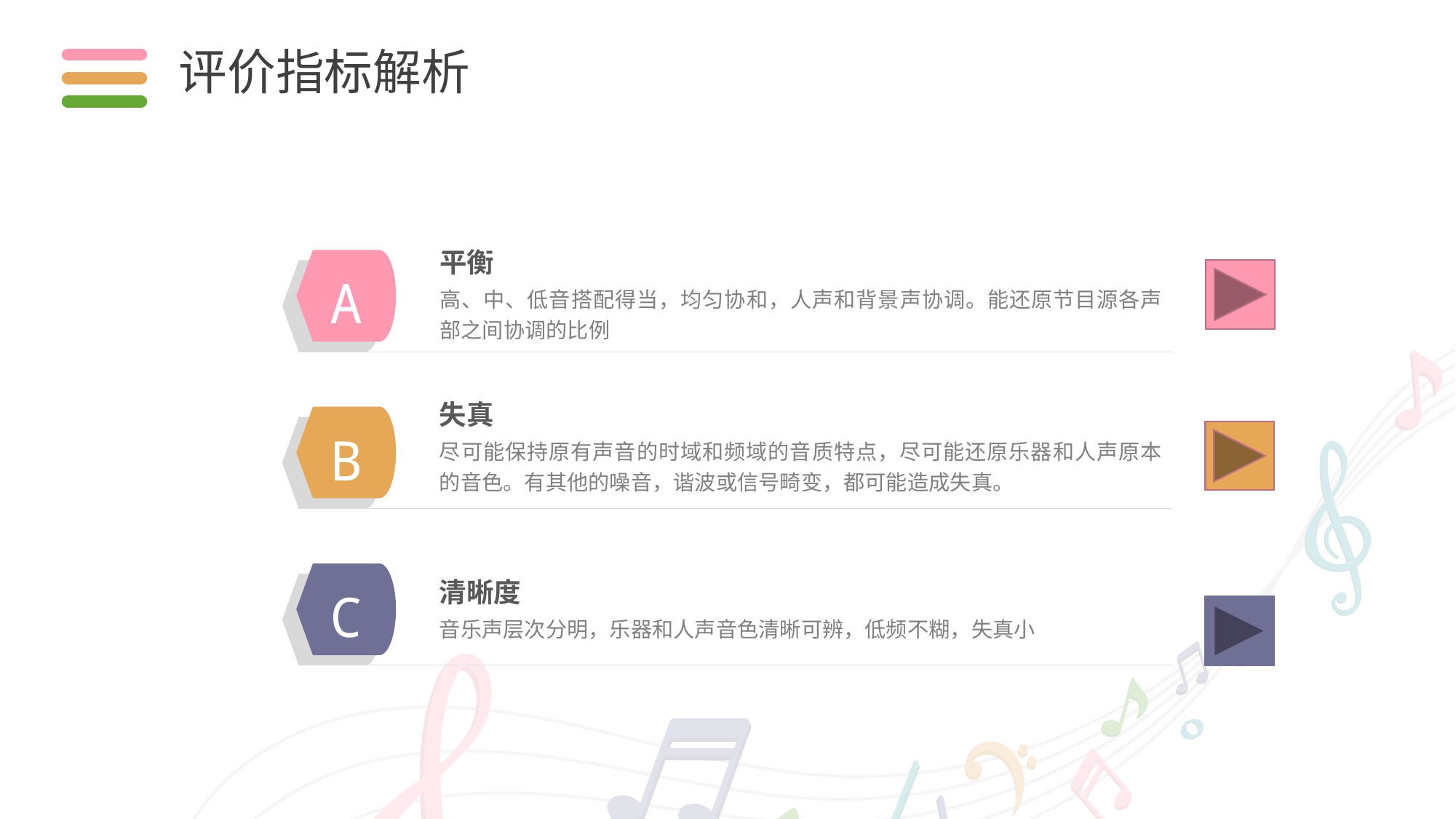

评价指标解析
平衡
高、中、低音搭配得当，均匀协和，人声和背景声协调。能还原节目源各声部之间协调的比例
A

失真
B

尽可能保持原有声音的时域和频域的音质特点，尽可能还原乐器和人声原本的音色。有其他的噪音，谐波或信号畸变，都可能造成失真。
C

清晰度

音乐声层次分明，乐器和人声音色清晰可辨，低频不糊，失真小